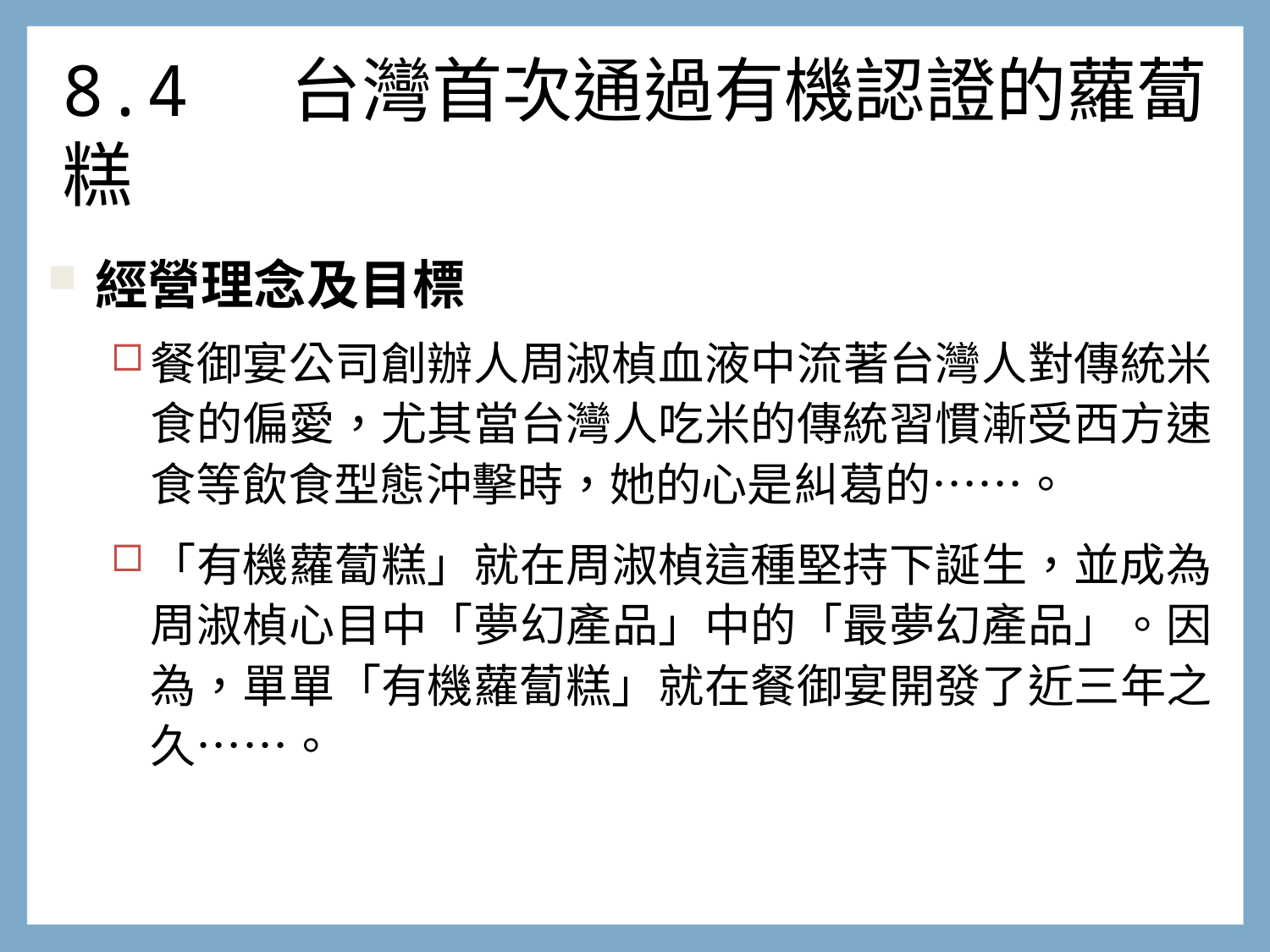

# 8.4  台灣首次通過有機認證的蘿蔔糕
經營理念及目標
餐御宴公司創辦人周淑楨血液中流著台灣人對傳統米食的偏愛，尤其當台灣人吃米的傳統習慣漸受西方速食等飲食型態沖擊時，她的心是糾葛的……。
「有機蘿蔔糕」就在周淑楨這種堅持下誕生，並成為周淑楨心目中「夢幻產品」中的「最夢幻產品」。因為，單單「有機蘿蔔糕」就在餐御宴開發了近三年之久……。